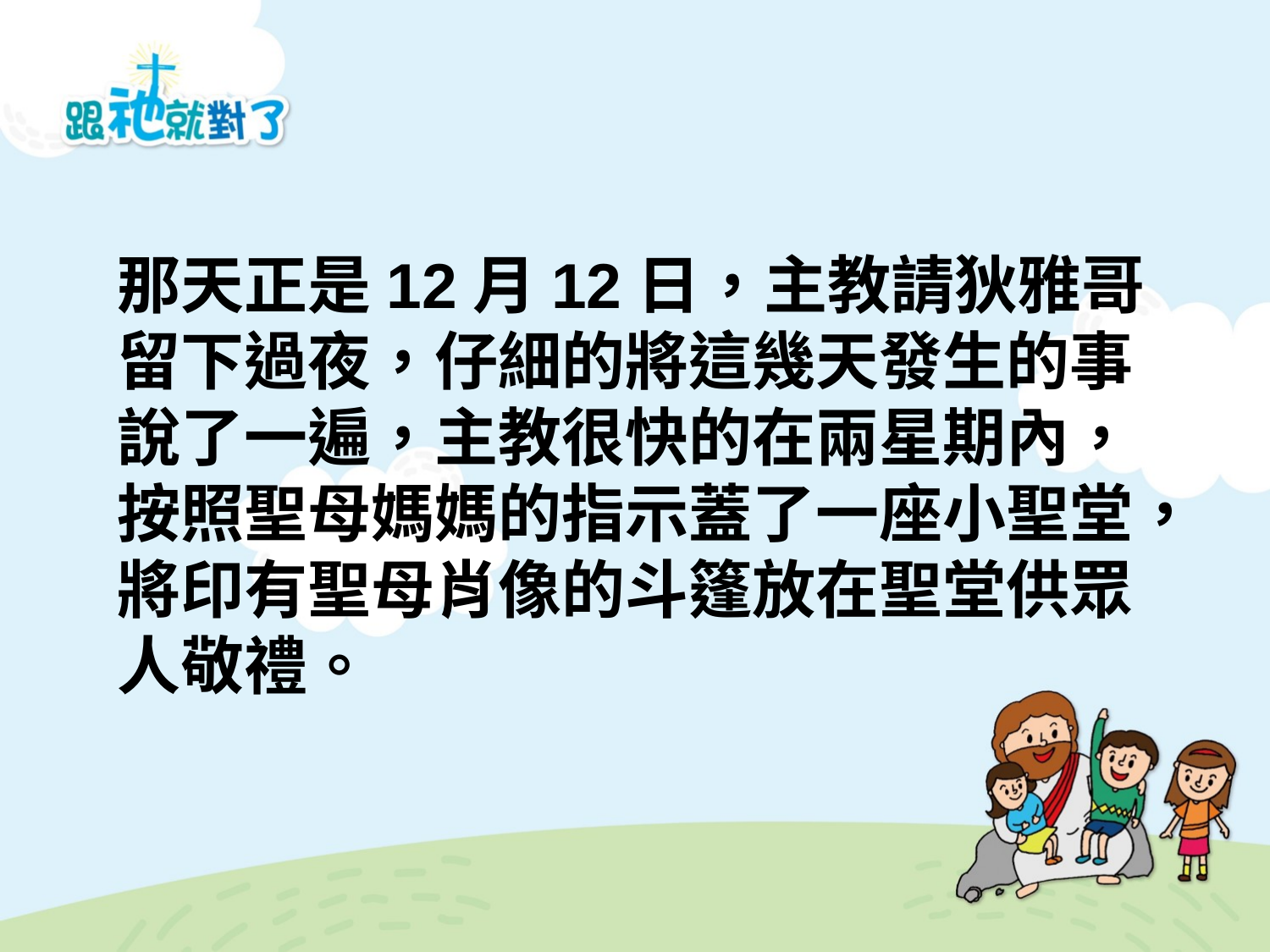

那天正是12月12日，主教請狄雅哥留下過夜，仔細的將這幾天發生的事說了一遍，主教很快的在兩星期內，按照聖母媽媽的指示蓋了一座小聖堂，將印有聖母肖像的斗篷放在聖堂供眾人敬禮。